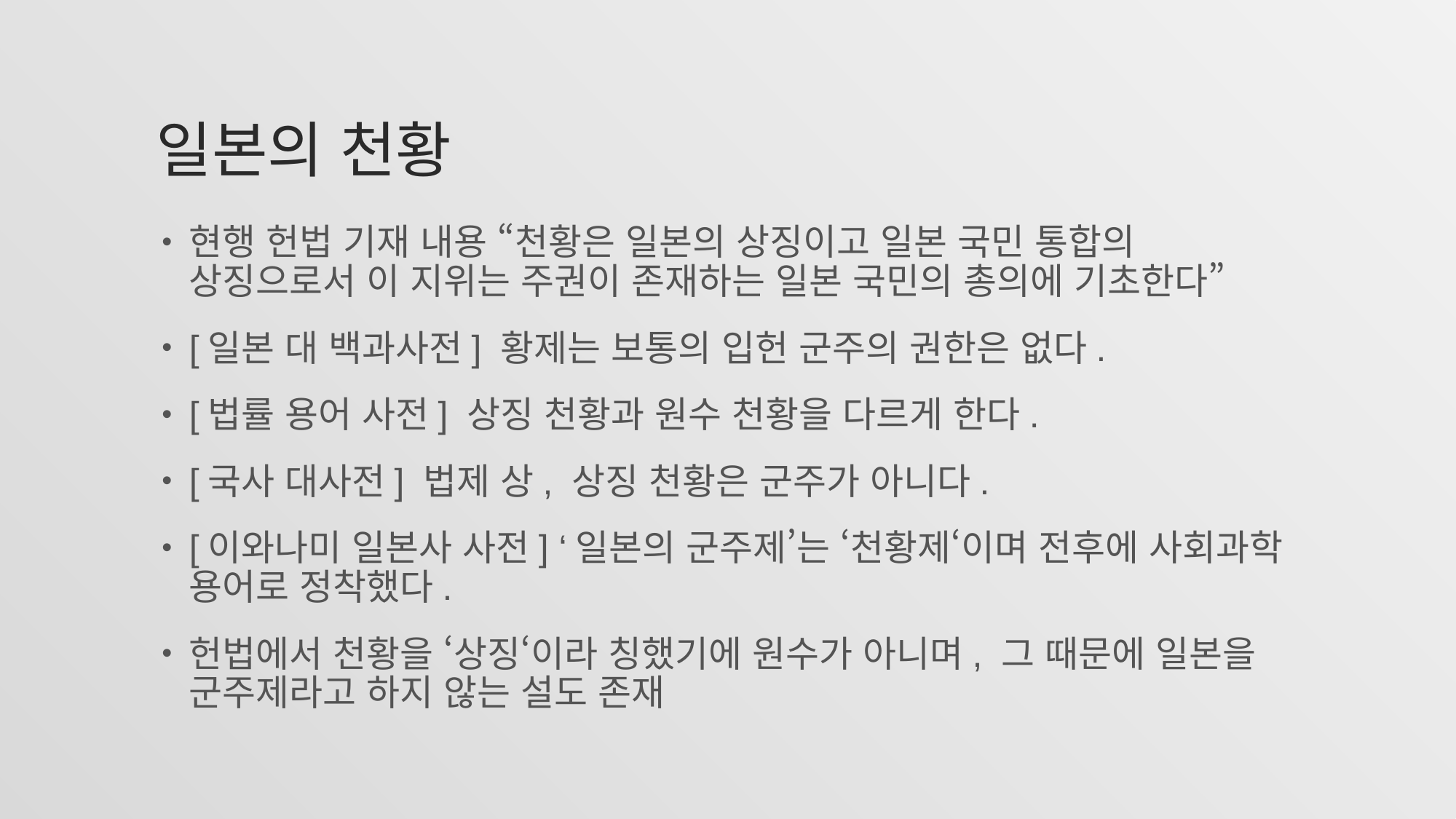

# 일본의 천황
현행 헌법 기재 내용 “천황은 일본의 상징이고 일본 국민 통합의 상징으로서 이 지위는 주권이 존재하는 일본 국민의 총의에 기초한다”
[일본 대 백과사전] 황제는 보통의 입헌 군주의 권한은 없다.
[법률 용어 사전] 상징 천황과 원수 천황을 다르게 한다.
[국사 대사전] 법제 상, 상징 천황은 군주가 아니다.
[이와나미 일본사 사전] ‘일본의 군주제’는 ‘천황제‘이며 전후에 사회과학 용어로 정착했다.
헌법에서 천황을 ‘상징‘이라 칭했기에 원수가 아니며, 그 때문에 일본을 군주제라고 하지 않는 설도 존재